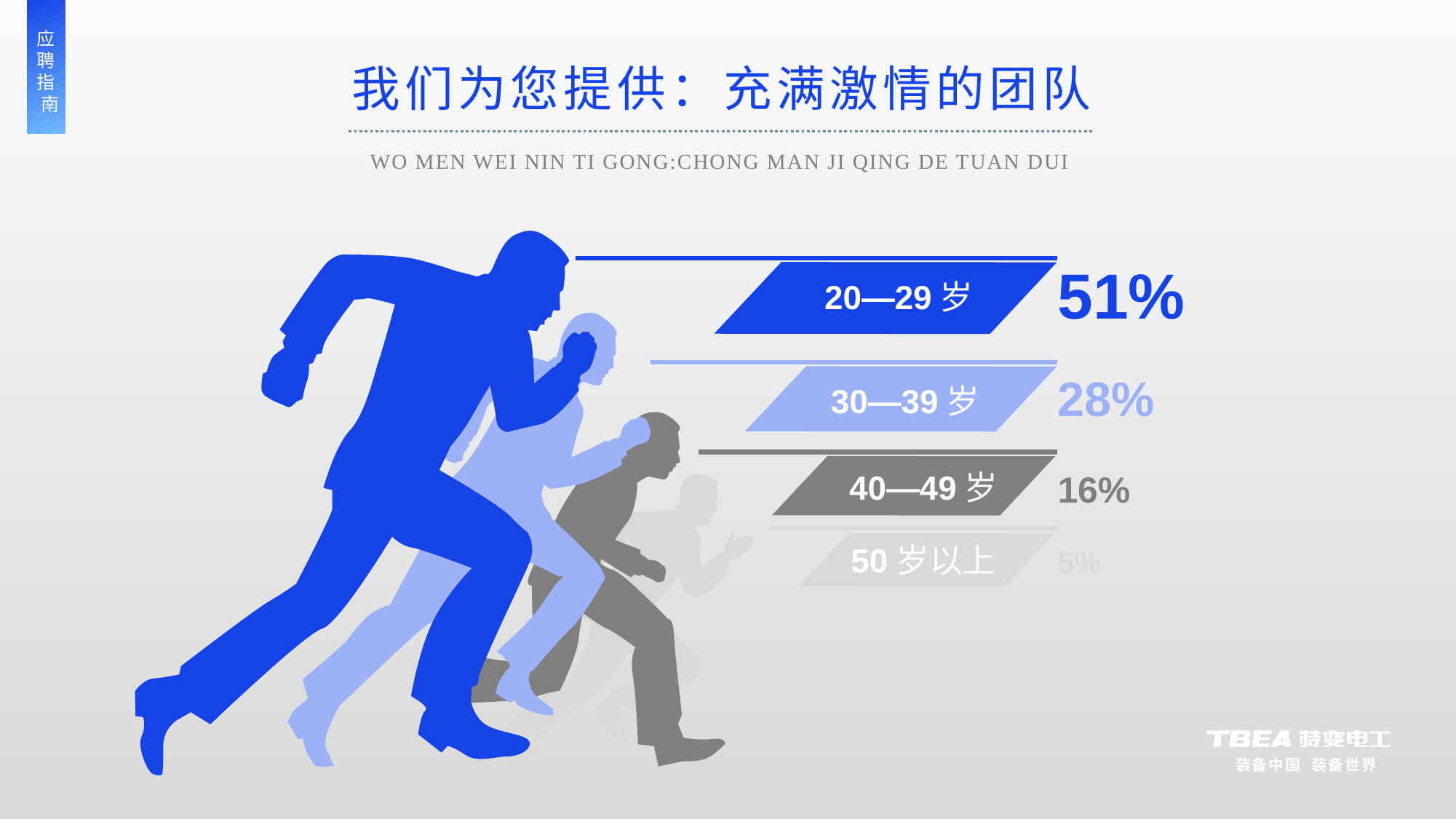

我们为您提供：充满激情的团队
WO MEN WEI NIN TI GONG:CHONG MAN JI QING DE TUAN DUI

51%

20—29岁

30—39岁
28%

40—49岁
16%

50岁以上
5%